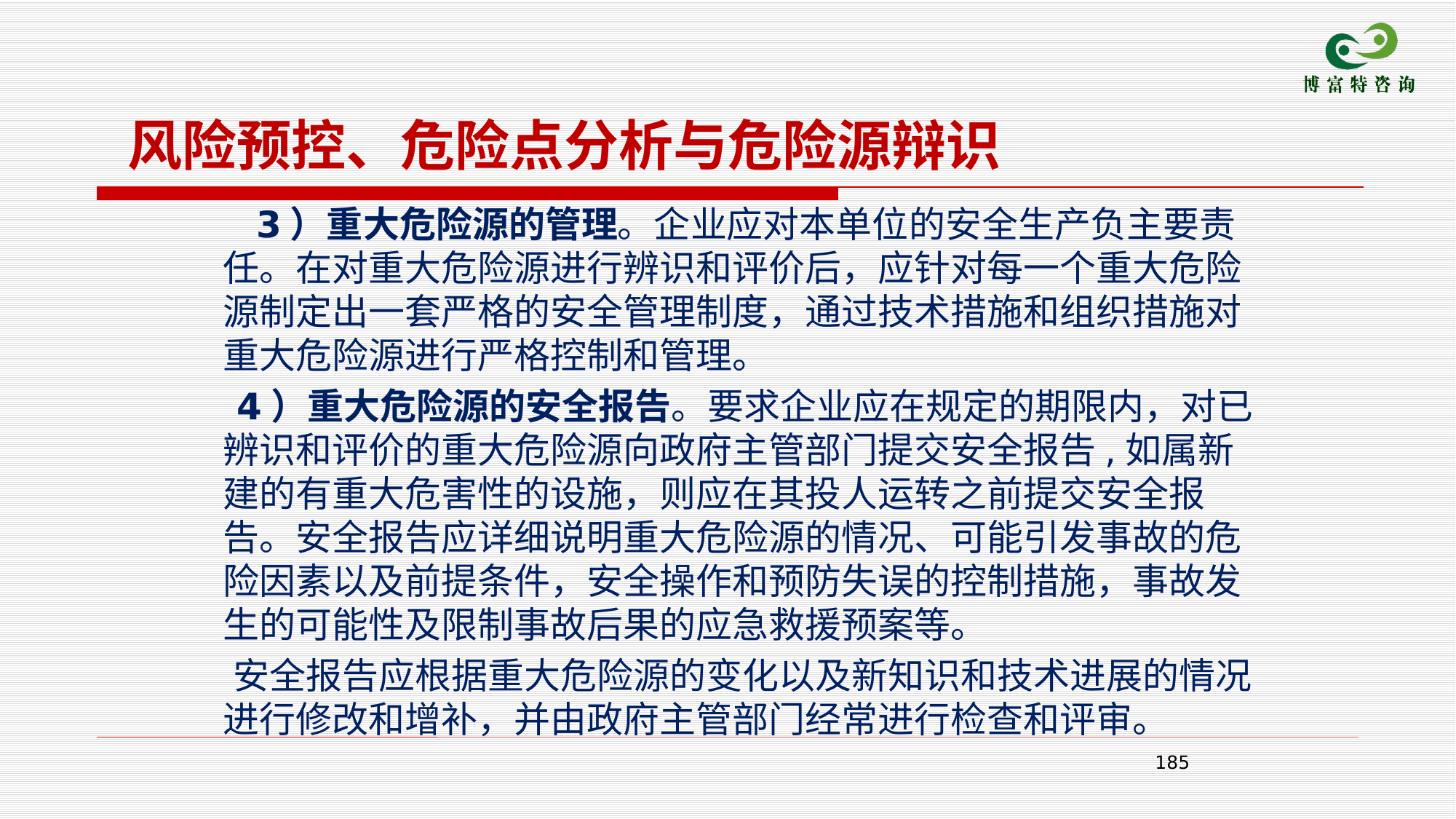

风险预控、危险点分析与危险源辩识
       3）重大危险源的管理。企业应对本单位的安全生产负主要责任。在对重大危险源进行辨识和评价后，应针对每一个重大危险源制定出一套严格的安全管理制度，通过技术措施和组织措施对重大危险源进行严格控制和管理。
      4）重大危险源的安全报告。要求企业应在规定的期限内，对已辨识和评价的重大危险源向政府主管部门提交安全报告,如属新建的有重大危害性的设施，则应在其投人运转之前提交安全报告。安全报告应详细说明重大危险源的情况、可能引发事故的危险因素以及前提条件，安全操作和预防失误的控制措施，事故发生的可能性及限制事故后果的应急救援预案等。
       安全报告应根据重大危险源的变化以及新知识和技术进展的情况进行修改和增补，并由政府主管部门经常进行检查和评审。

185